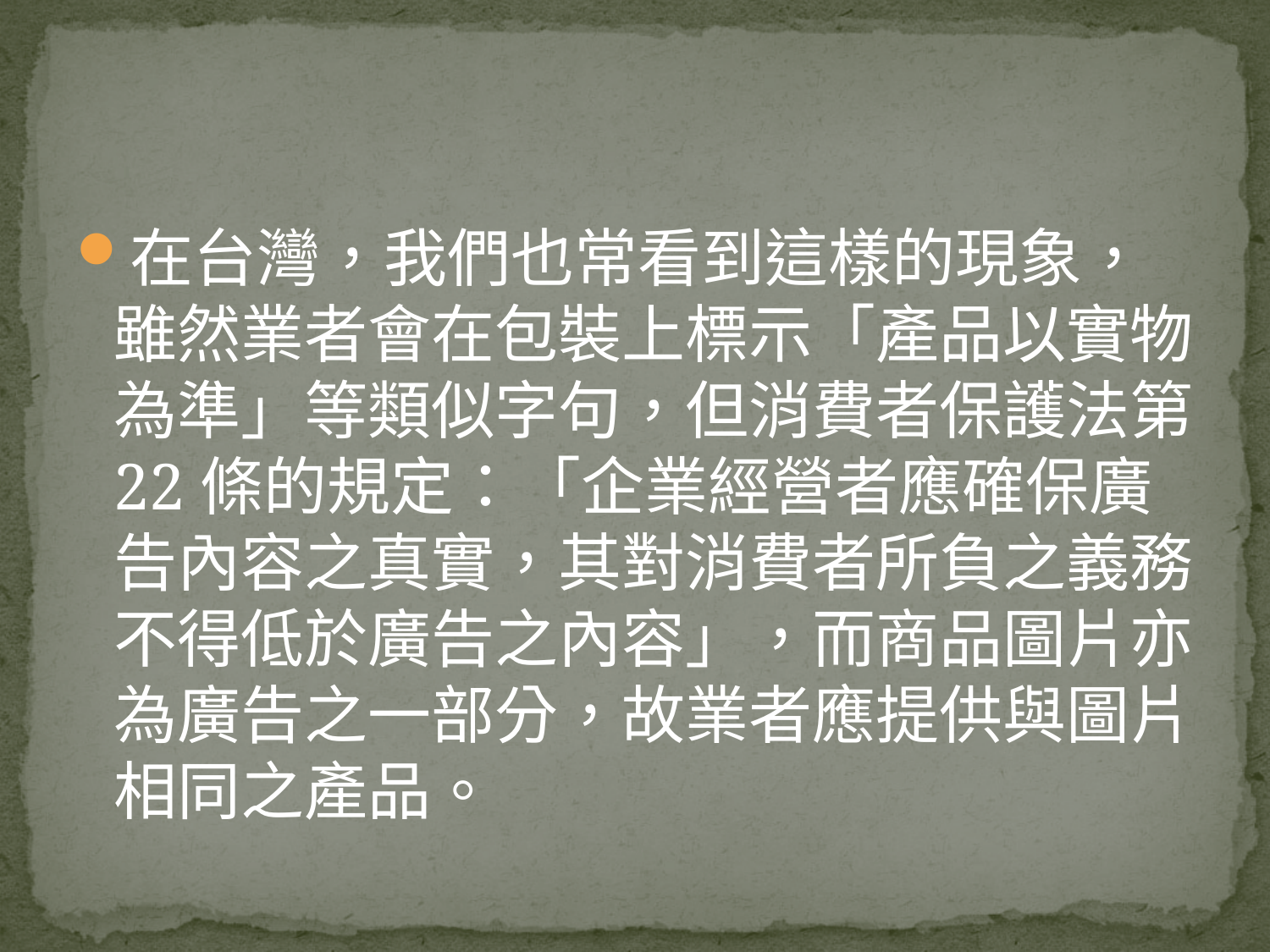

#
在台灣，我們也常看到這樣的現象，雖然業者會在包裝上標示「產品以實物為準」等類似字句，但消費者保護法第22條的規定：「企業經營者應確保廣告內容之真實，其對消費者所負之義務不得低於廣告之內容」，而商品圖片亦為廣告之一部分，故業者應提供與圖片相同之產品。